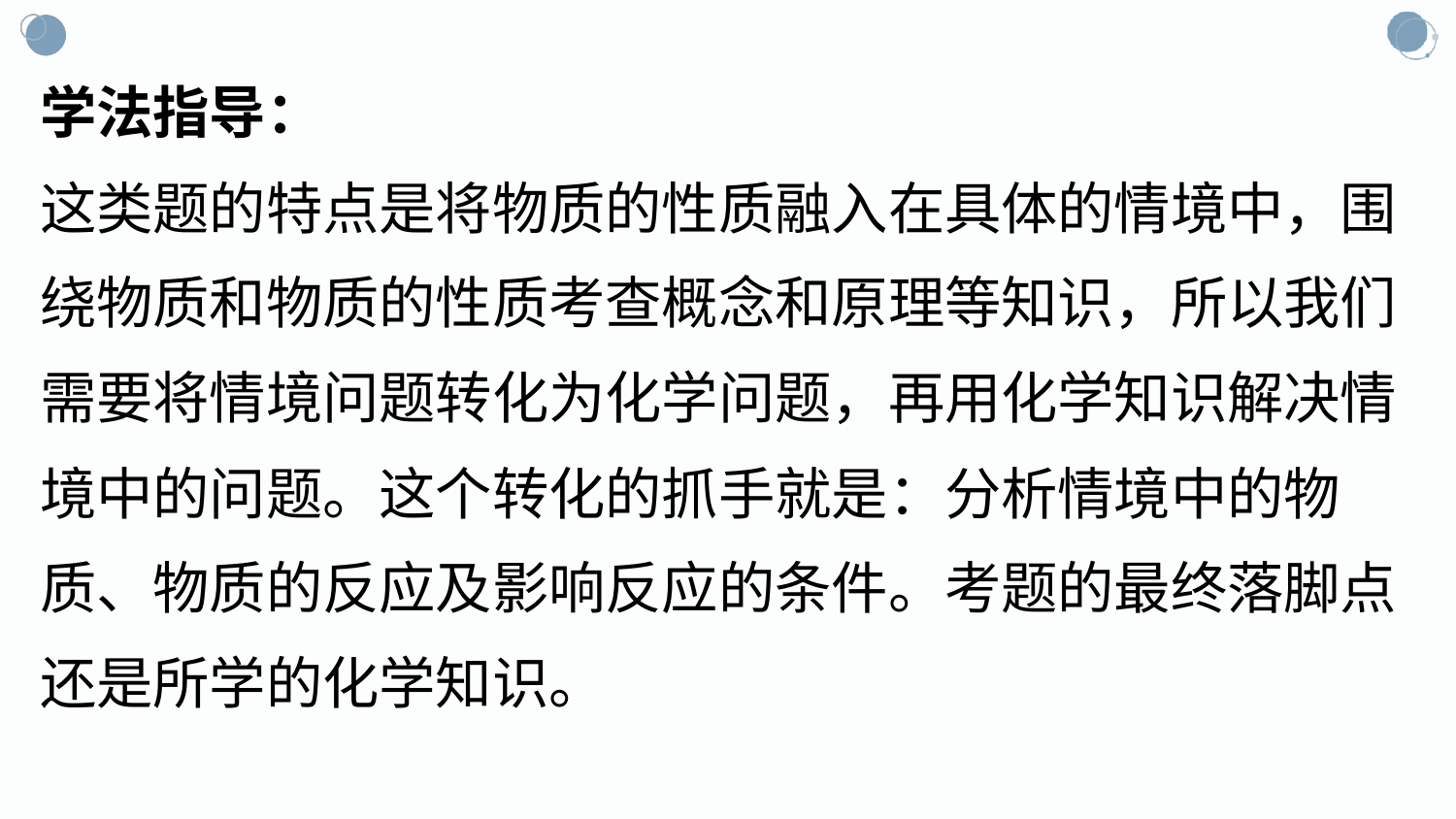

学法指导：
这类题的特点是将物质的性质融入在具体的情境中，围绕物质和物质的性质考查概念和原理等知识，所以我们需要将情境问题转化为化学问题，再用化学知识解决情境中的问题。这个转化的抓手就是：分析情境中的物质、物质的反应及影响反应的条件。考题的最终落脚点还是所学的化学知识。